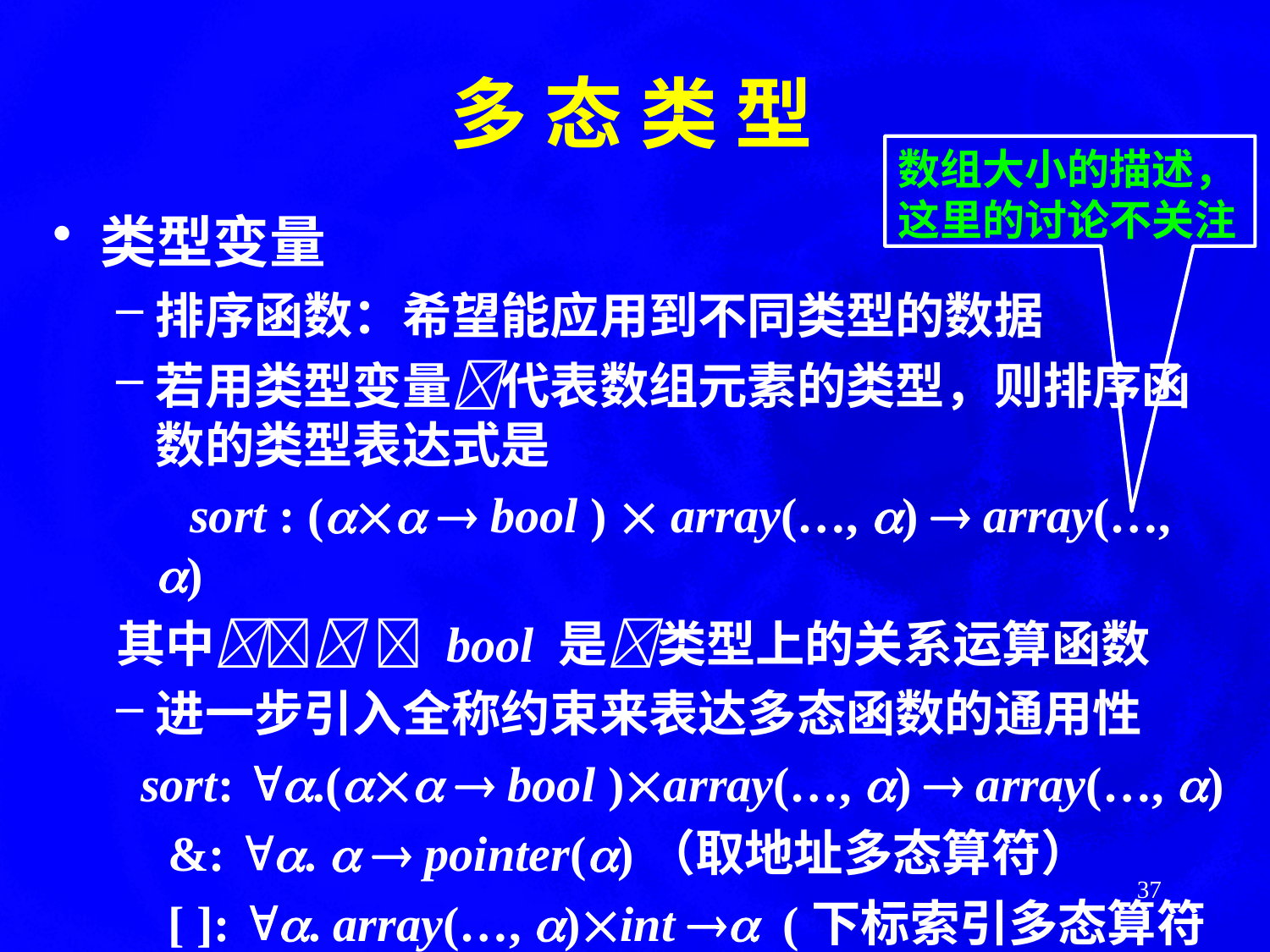

多 态 类 型
数组大小的描述，这里的讨论不关注
类型变量
排序函数：希望能应用到不同类型的数据
若用类型变量α代表数组元素的类型，则排序函数的类型表达式是
      sort : (α×α → bool ) × array(…, α) → array(…, α)
其中α×α → bool 是α类型上的关系运算函数
进一步引入全称约束来表达多态函数的通用性
  sort: ∀α.(α×α → bool )×array(…, α) → array(…, α)
	 &: ∀α. α → pointer(α)（取地址多态算符）
	 [ ]: ∀α. array(…, α)×int →α  (下标索引多态算符 )
37